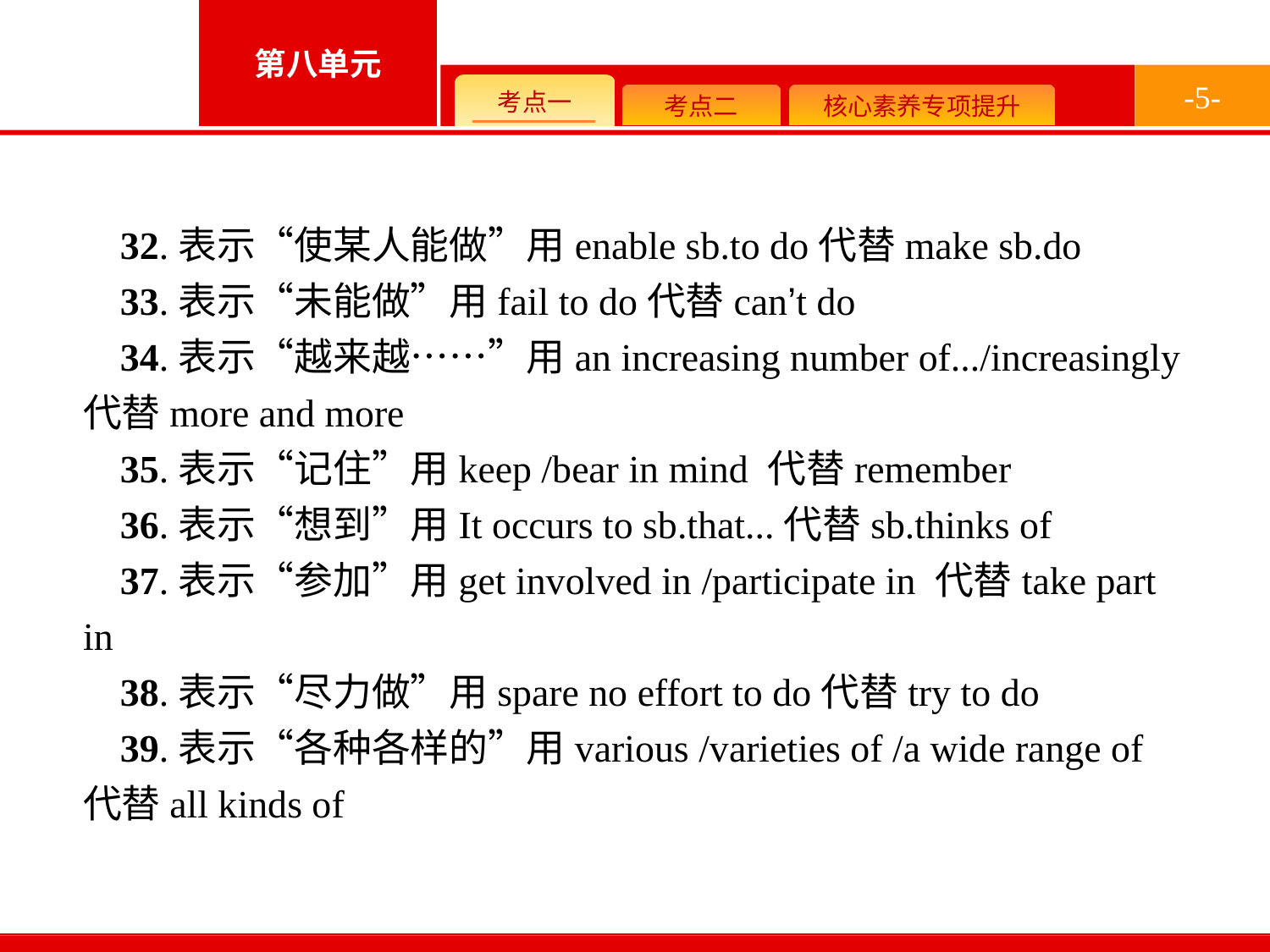

-5-
32.表示“使某人能做”用enable sb.to do代替make sb.do
33.表示“未能做”用fail to do代替can’t do
34.表示“越来越……”用an increasing number of.../increasingly代替more and more
35.表示“记住”用keep /bear in mind 代替remember
36.表示“想到”用It occurs to sb.that...代替sb.thinks of
37.表示“参加”用get involved in /participate in 代替take part in
38.表示“尽力做”用spare no effort to do代替try to do
39.表示“各种各样的”用various /varieties of /a wide range of代替all kinds of